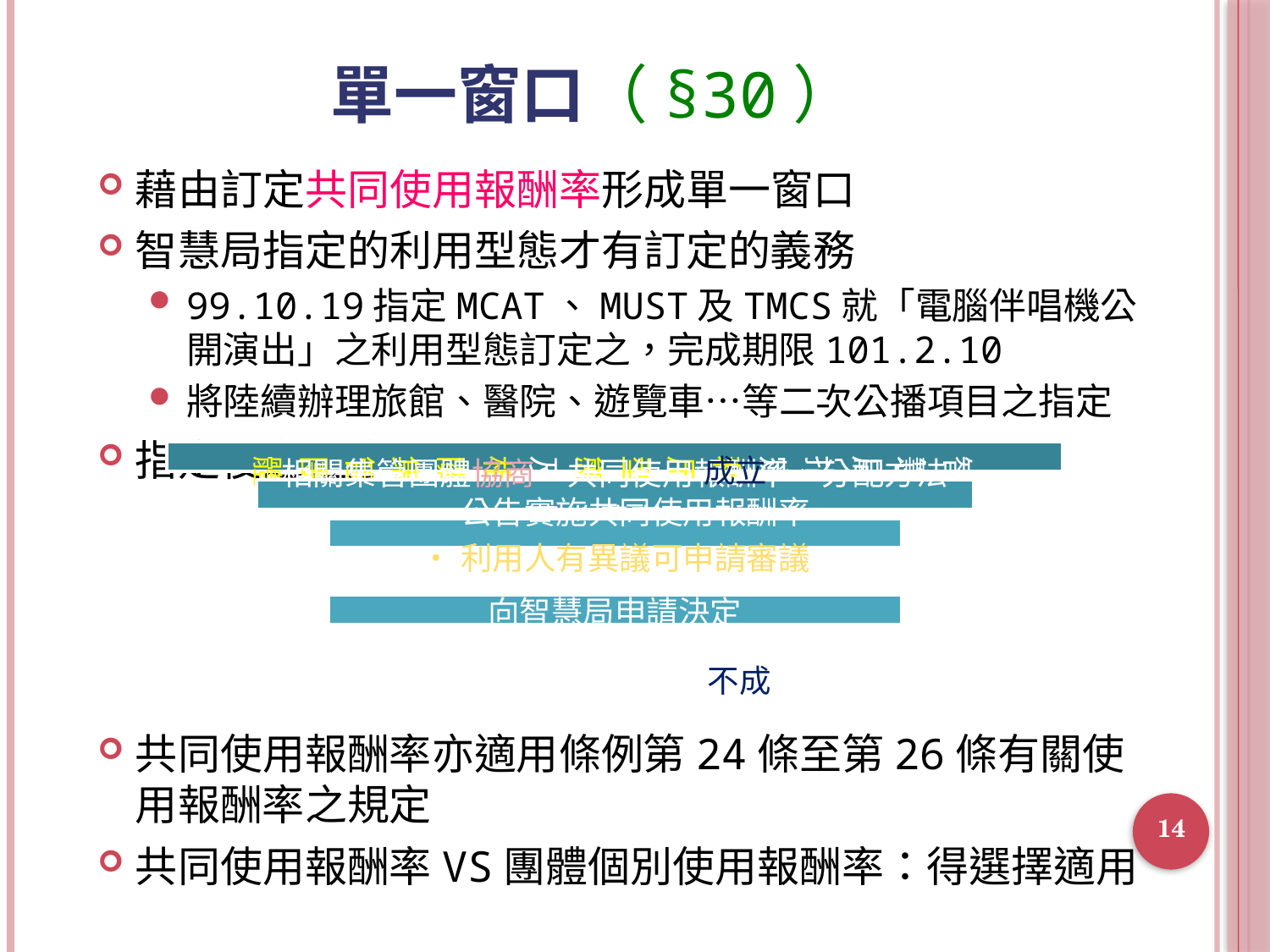

# 單一窗口（§30）
藉由訂定共同使用報酬率形成單一窗口
智慧局指定的利用型態才有訂定的義務
99.10.19指定MCAT、MUST及TMCS就「電腦伴唱機公開演出」之利用型態訂定之，完成期限101.2.10
將陸續辦理旅館、醫院、遊覽車…等二次公播項目之指定
指定後之程序：

共同使用報酬率亦適用條例第24條至第26條有關使用報酬率之規定
共同使用報酬率VS團體個別使用報酬率：得選擇適用
智慧局指定利用型態
及相關集管團體
‧公告實施共同使用報酬率
‧利用人有異議可申請審議
向智慧局申請決定
成立
不成
14